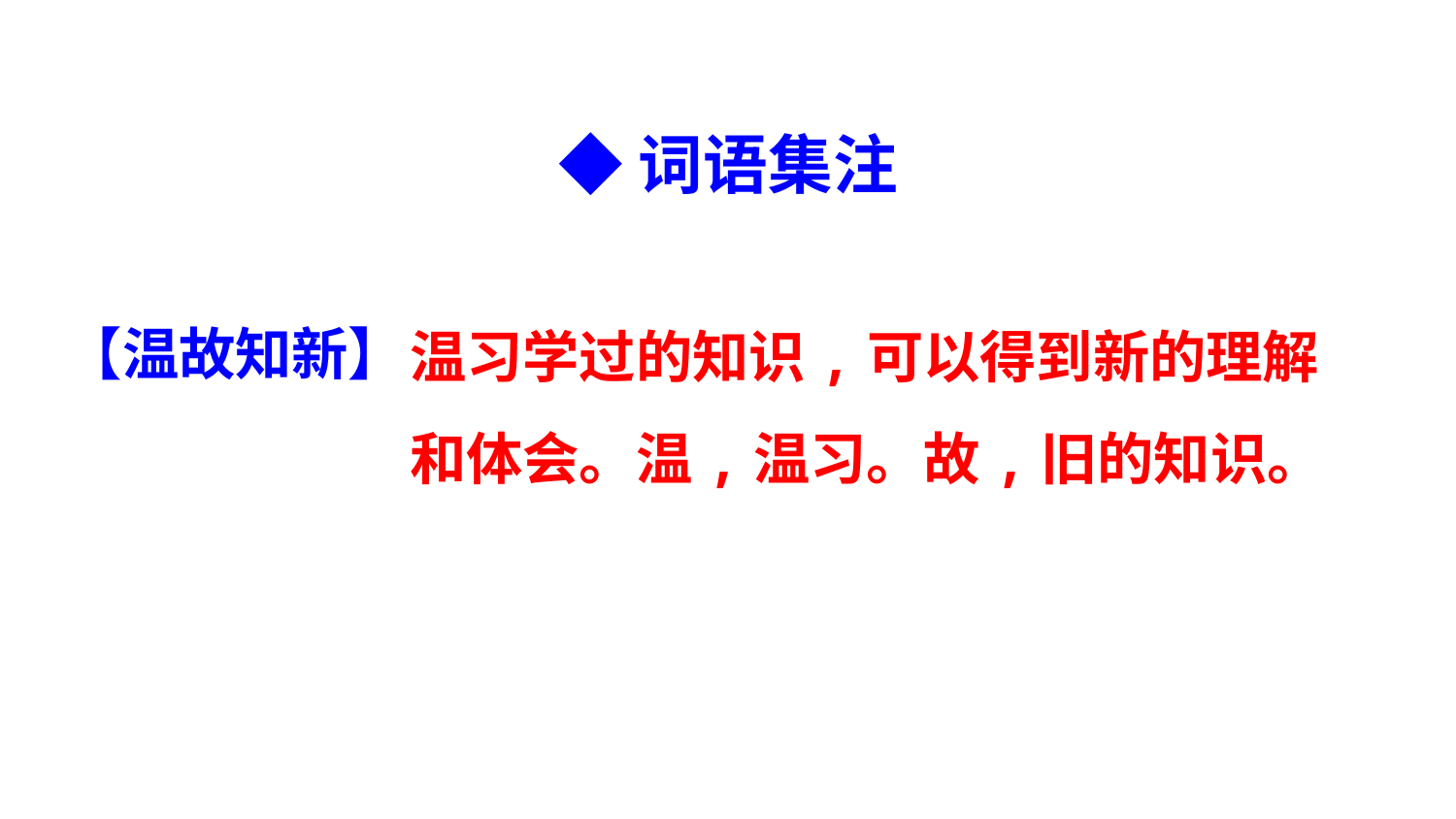

◆词语集注
温习学过的知识,可以得到新的理解和体会。温,温习。故,旧的知识。
【温故知新】